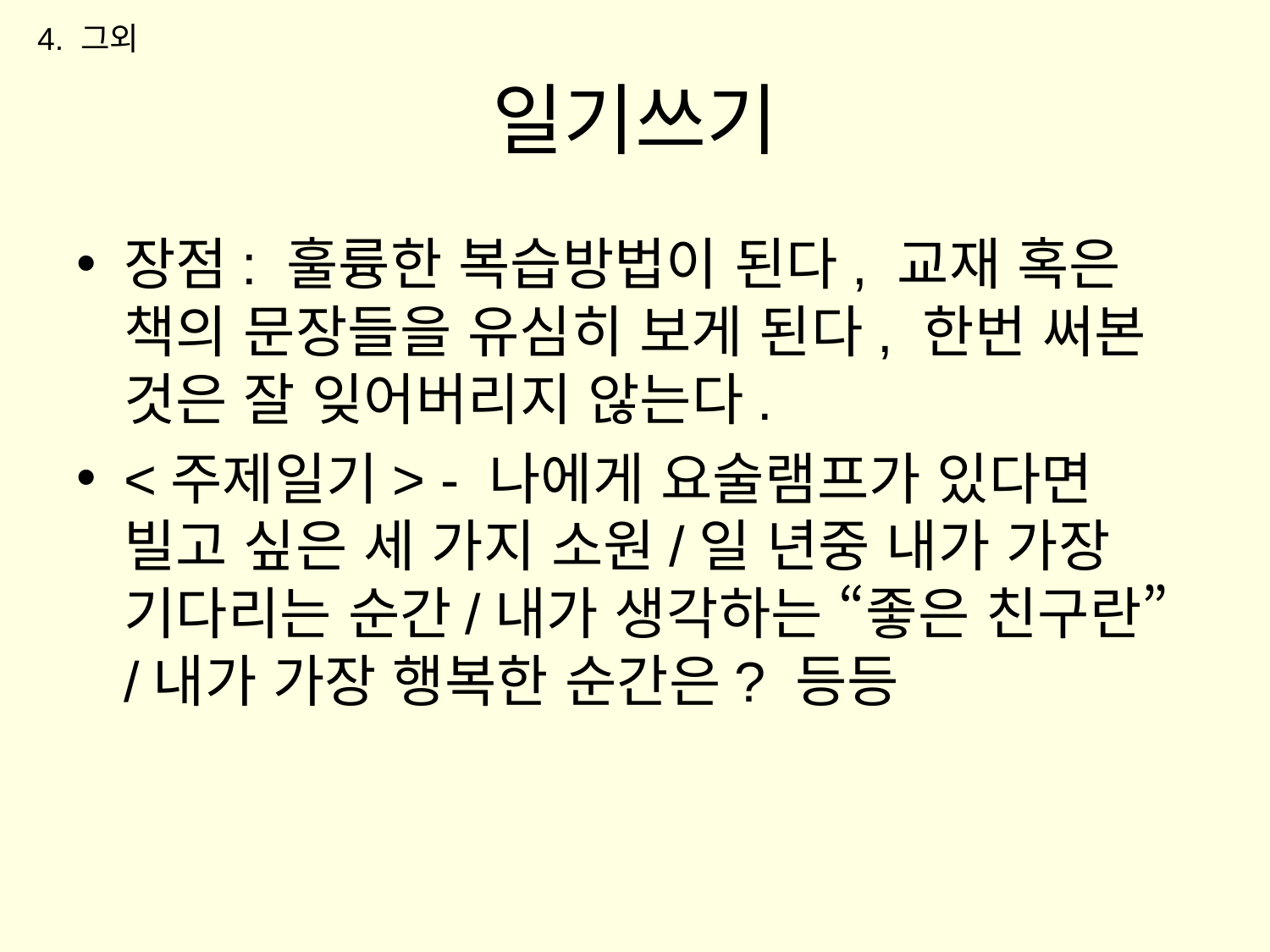

4. 그외

# 일기쓰기
장점: 훌륭한 복습방법이 된다, 교재 혹은 책의 문장들을 유심히 보게 된다, 한번 써본 것은 잘 잊어버리지 않는다.
<주제일기> - 나에게 요술램프가 있다면 빌고 싶은 세 가지 소원/일 년중 내가 가장 기다리는 순간/내가 생각하는 “좋은 친구란”/내가 가장 행복한 순간은? 등등